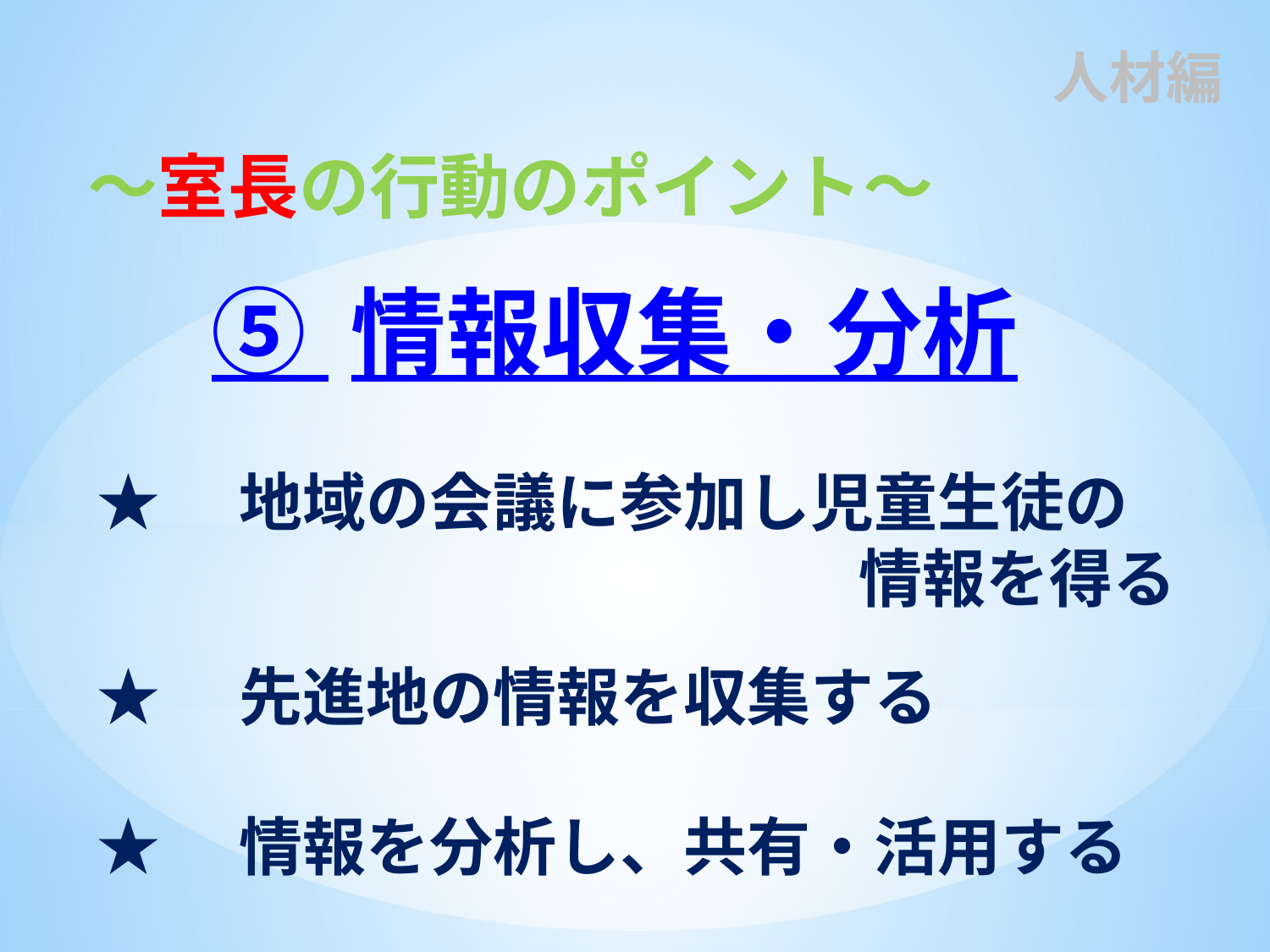

人材編

～室長の行動のポイント～
⑤ 情報収集・分析
★　地域の会議に参加し児童生徒の
　　　　　　　　　　　　情報を得る
★　先進地の情報を収集する
★　情報を分析し、共有・活用する